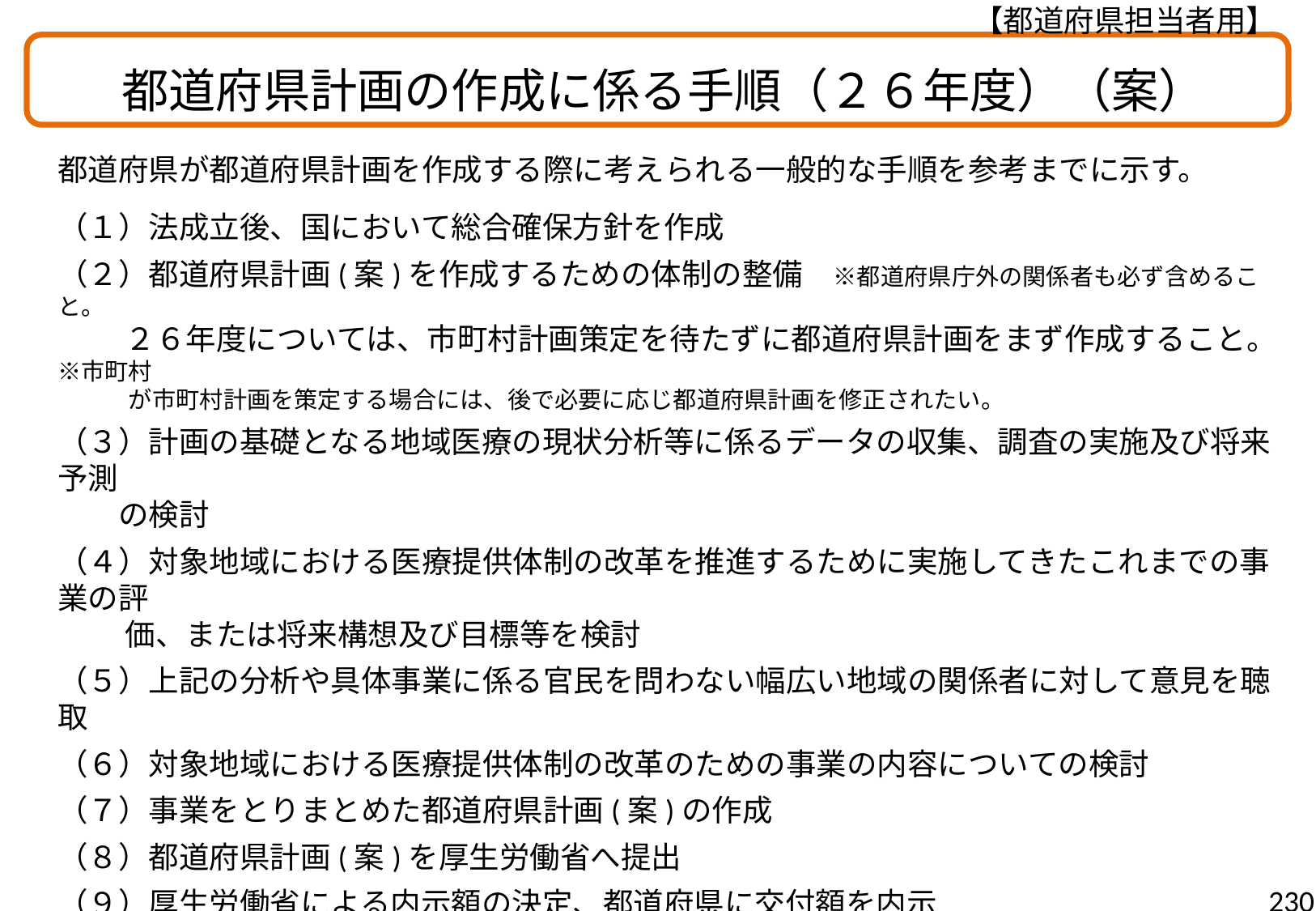

【都道府県担当者用】

都道府県計画の作成に係る手順（２６年度）（案）
都道府県が都道府県計画を作成する際に考えられる一般的な手順を参考までに示す。

（１）法成立後、国において総合確保方針を作成

（２）都道府県計画(案)を作成するための体制の整備　※都道府県庁外の関係者も必ず含めること。
　　 ２６年度については、市町村計画策定を待たずに都道府県計画をまず作成すること。※市町村
　　　が市町村計画を策定する場合には、後で必要に応じ都道府県計画を修正されたい。

（３）計画の基礎となる地域医療の現状分析等に係るデータの収集、調査の実施及び将来予測
　　の検討

（４）対象地域における医療提供体制の改革を推進するために実施してきたこれまでの事業の評
　　 価、または将来構想及び目標等を検討

（５）上記の分析や具体事業に係る官民を問わない幅広い地域の関係者に対して意見を聴取

（６）対象地域における医療提供体制の改革のための事業の内容についての検討

（７）事業をとりまとめた都道府県計画(案)の作成

（８）都道府県計画(案)を厚生労働省へ提出

（９）厚生労働省による内示額の決定、都道府県に交付額を内示

（１０）都道府県において都道府県計画を決定

230